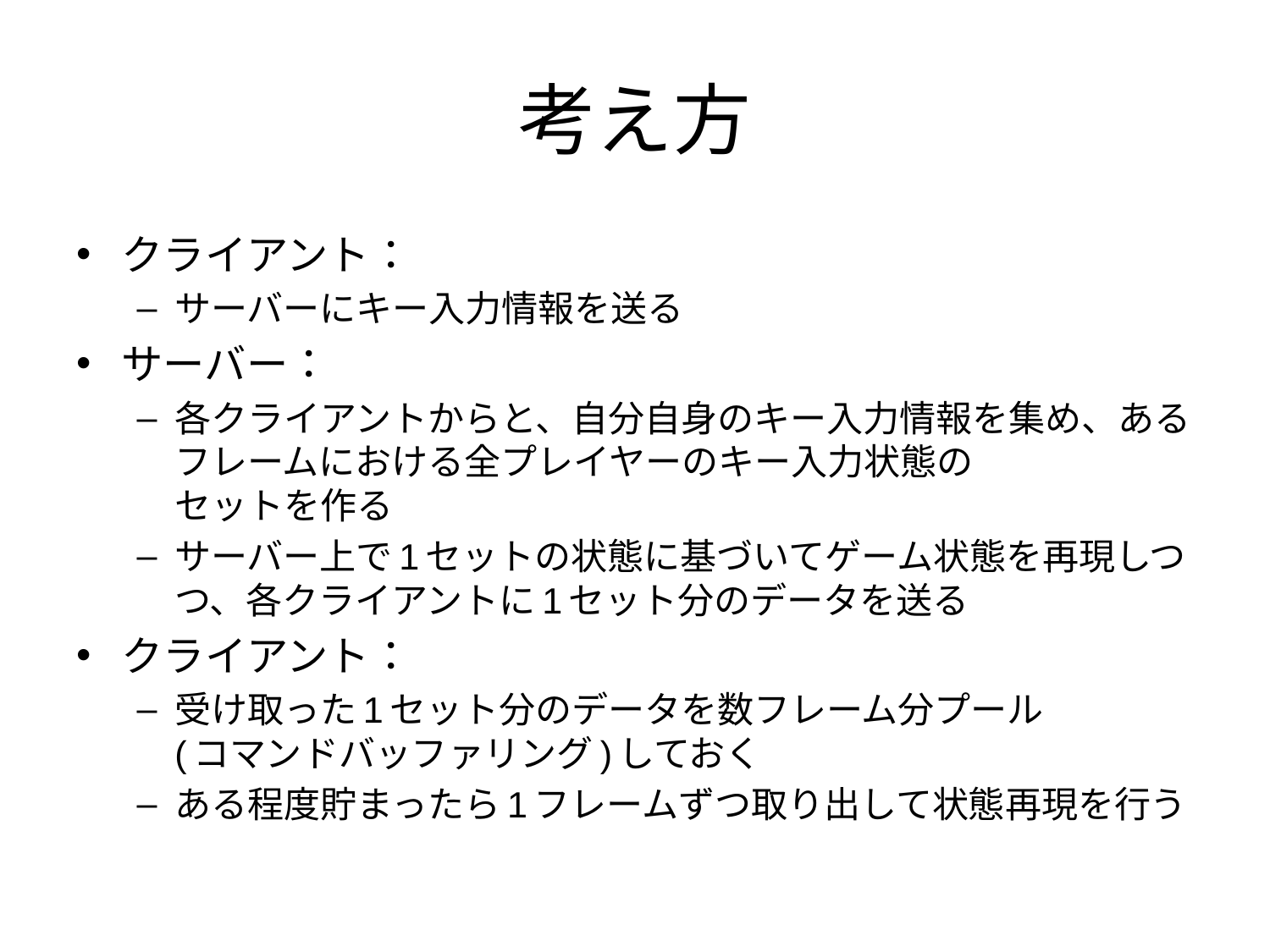

# 考え方
クライアント：
サーバーにキー入力情報を送る
サーバー：
各クライアントからと、自分自身のキー入力情報を集め、あるフレームにおける全プレイヤーのキー入力状態の
セットを作る
サーバー上で1セットの状態に基づいてゲーム状態を再現しつつ、各クライアントに1セット分のデータを送る
クライアント：
受け取った1セット分のデータを数フレーム分プール
(コマンドバッファリング)しておく
ある程度貯まったら1フレームずつ取り出して状態再現を行う